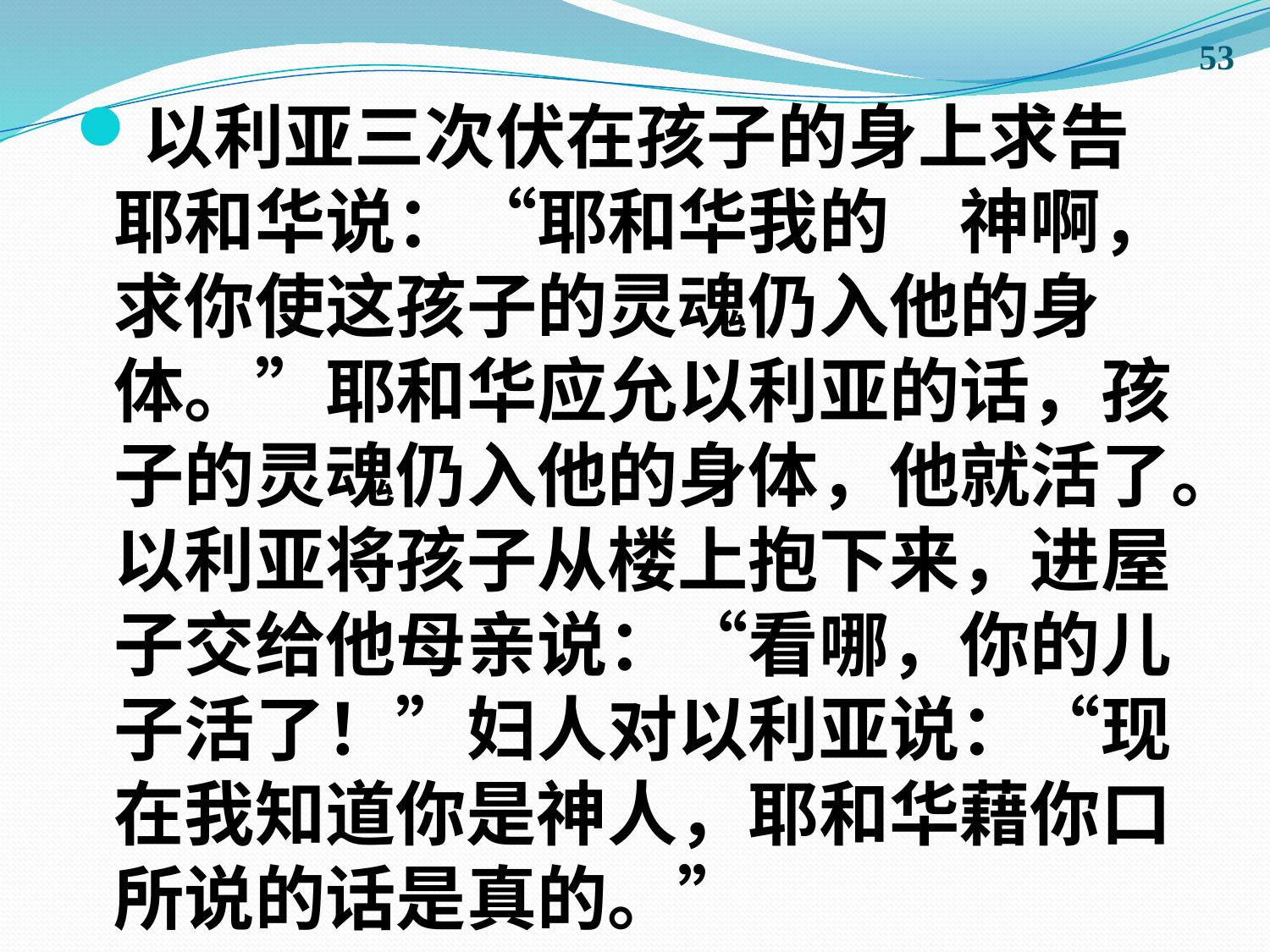

53
以利亚三次伏在孩子的身上求告耶和华说：“耶和华我的　神啊，求你使这孩子的灵魂仍入他的身体。”耶和华应允以利亚的话，孩子的灵魂仍入他的身体，他就活了。以利亚将孩子从楼上抱下来，进屋子交给他母亲说：“看哪，你的儿子活了！”妇人对以利亚说：“现在我知道你是神人，耶和华藉你口所说的话是真的。”